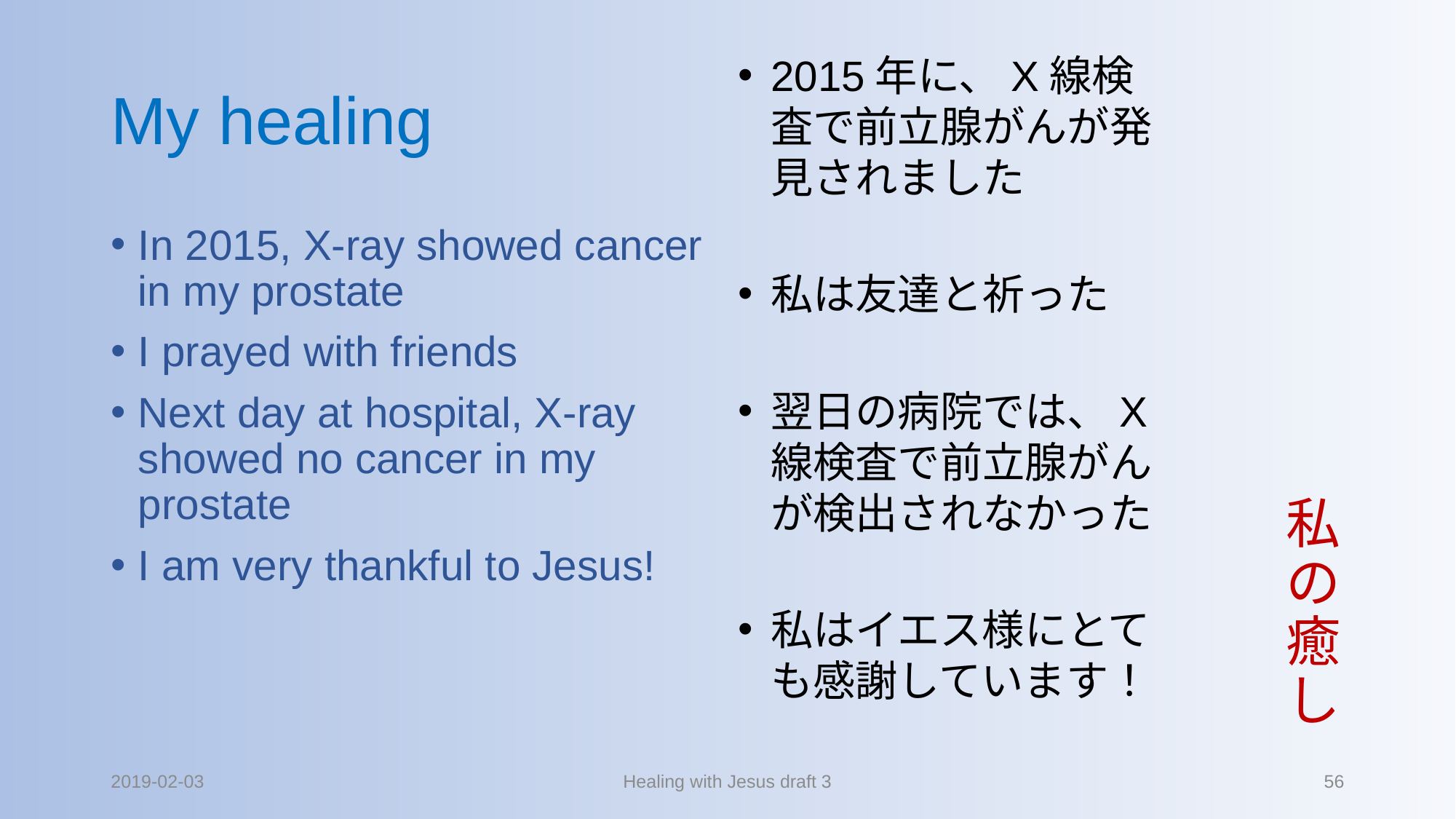

# My healing
2015年に、X線検査で前立腺がんが発見されました
私は友達と祈った
翌日の病院では、X線検査で前立腺がんが検出されなかった
私はイエス様にとても感謝しています！
私の癒し
In 2015, X-ray showed cancer in my prostate
I prayed with friends
Next day at hospital, X-ray showed no cancer in my prostate
I am very thankful to Jesus!
2019-02-03
Healing with Jesus draft 3
56